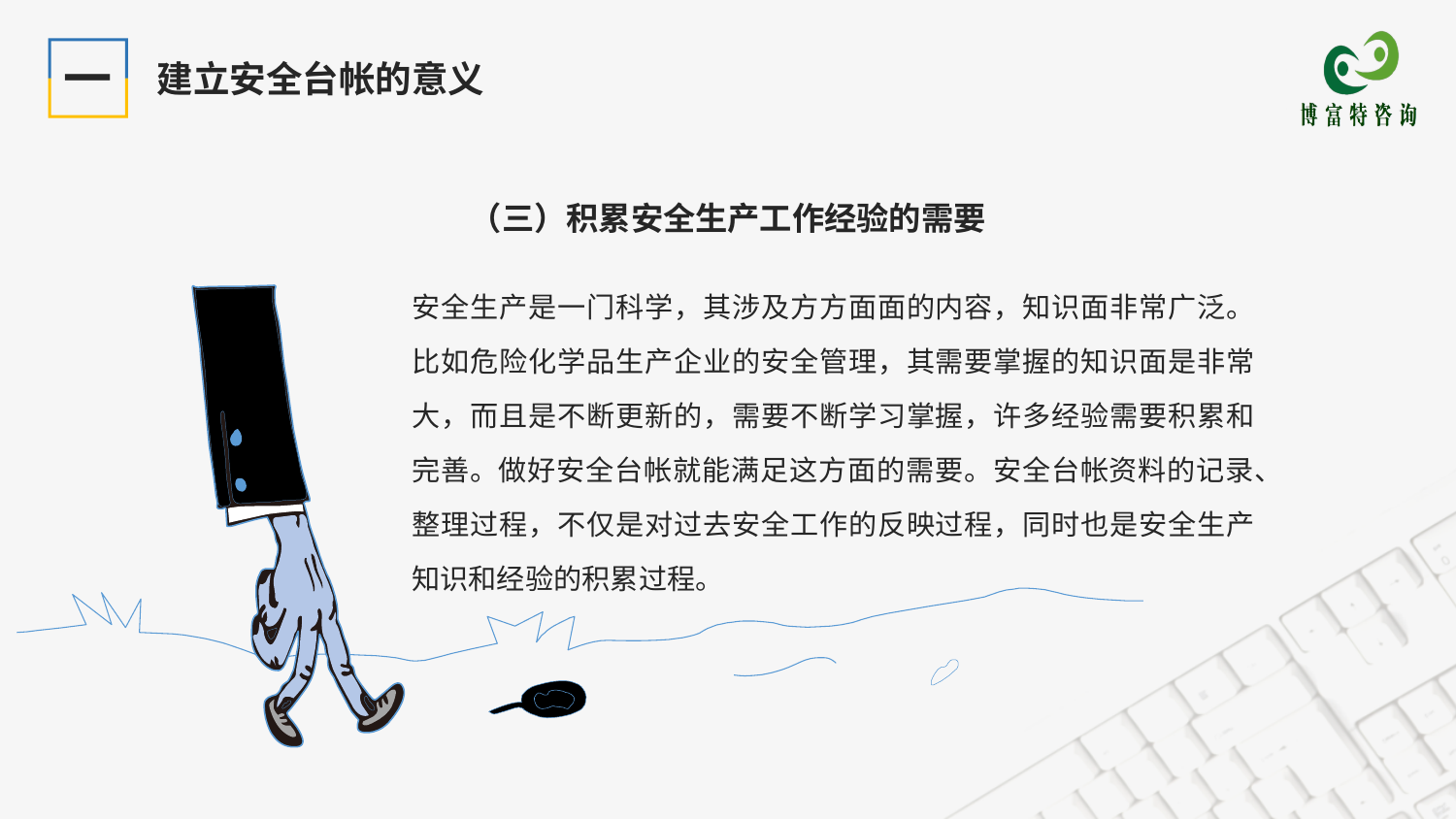

一
建立安全台帐的意义
（三）积累安全生产工作经验的需要
安全生产是一门科学，其涉及方方面面的内容，知识面非常广泛。比如危险化学品生产企业的安全管理，其需要掌握的知识面是非常大，而且是不断更新的，需要不断学习掌握，许多经验需要积累和完善。做好安全台帐就能满足这方面的需要。安全台帐资料的记录、整理过程，不仅是对过去安全工作的反映过程，同时也是安全生产知识和经验的积累过程。